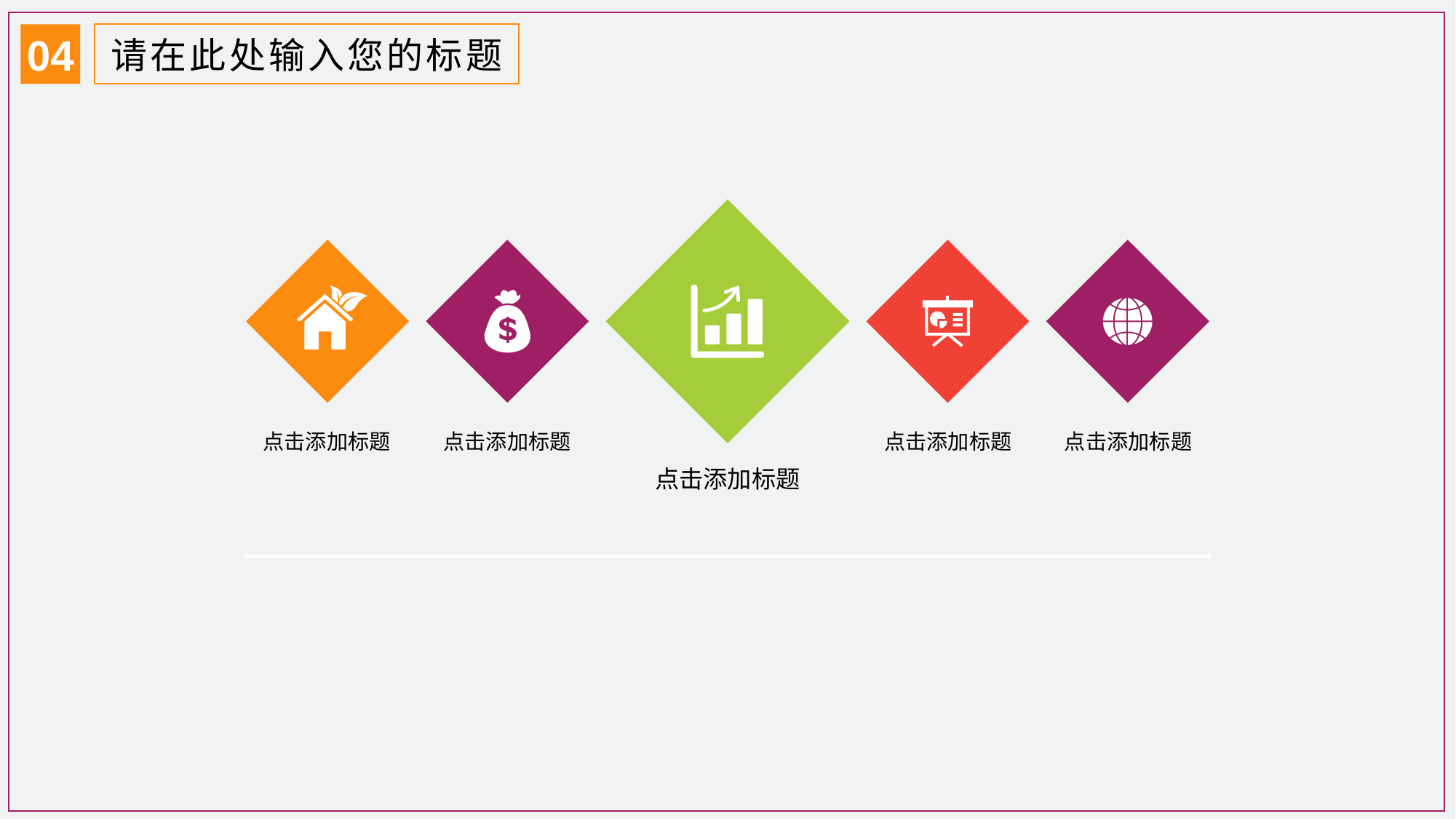

04
请在此处输入您的标题

点击添加标题
点击添加标题
点击添加标题
点击添加标题
点击添加标题